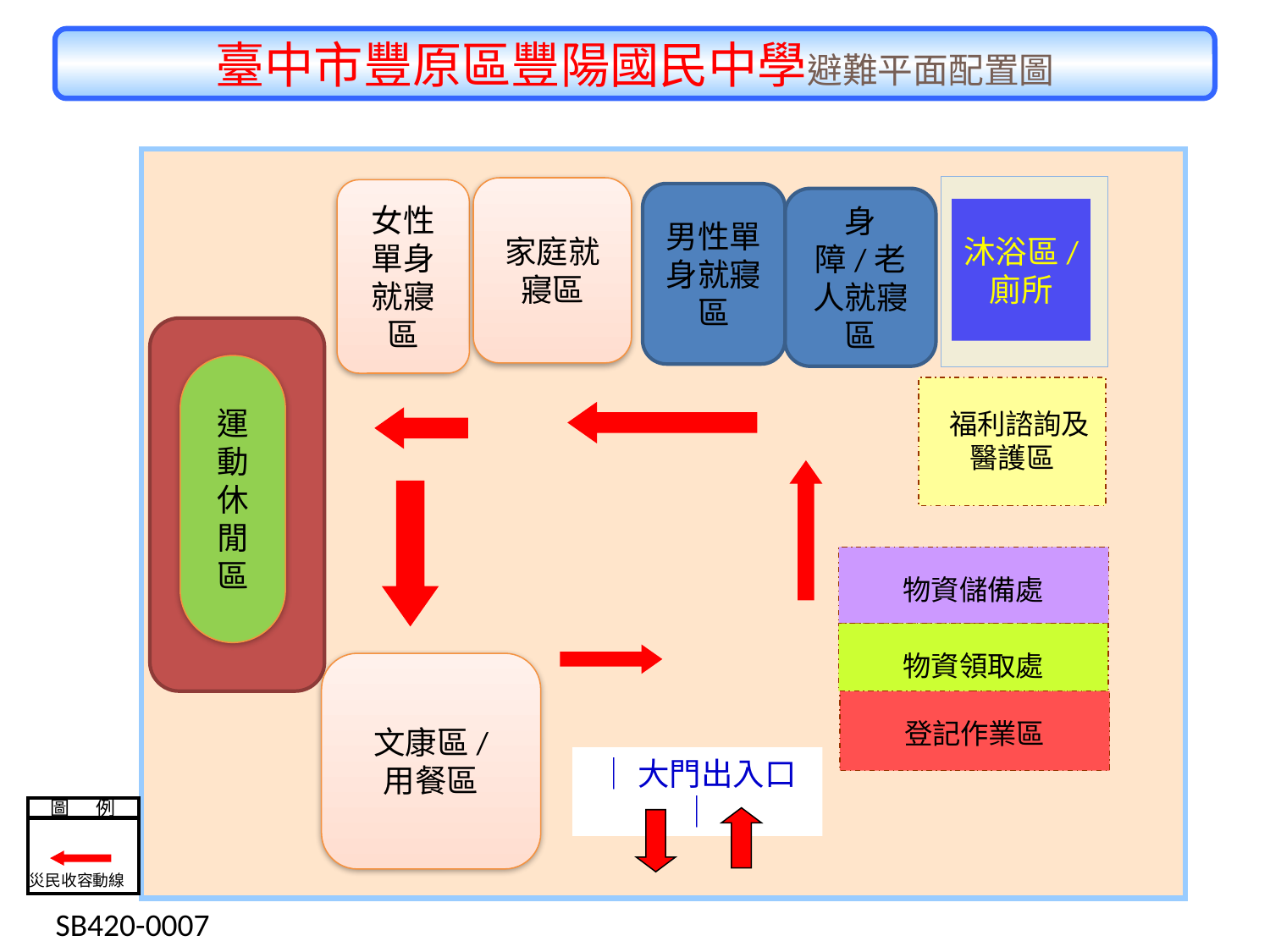

臺中市豐原區豐陽國民中學避難平面配置圖

家庭就寢區
女性單身
就寢區
男性單身就寢區
身障/老人就寢區
沐浴區/
廁所

運動休閒區
 福利諮詢及醫護區

物資儲備處
物資領取處

文康區/
用餐區
登記作業區
│大門出入口│
圖      例

災民收容動線

 SB420-0007